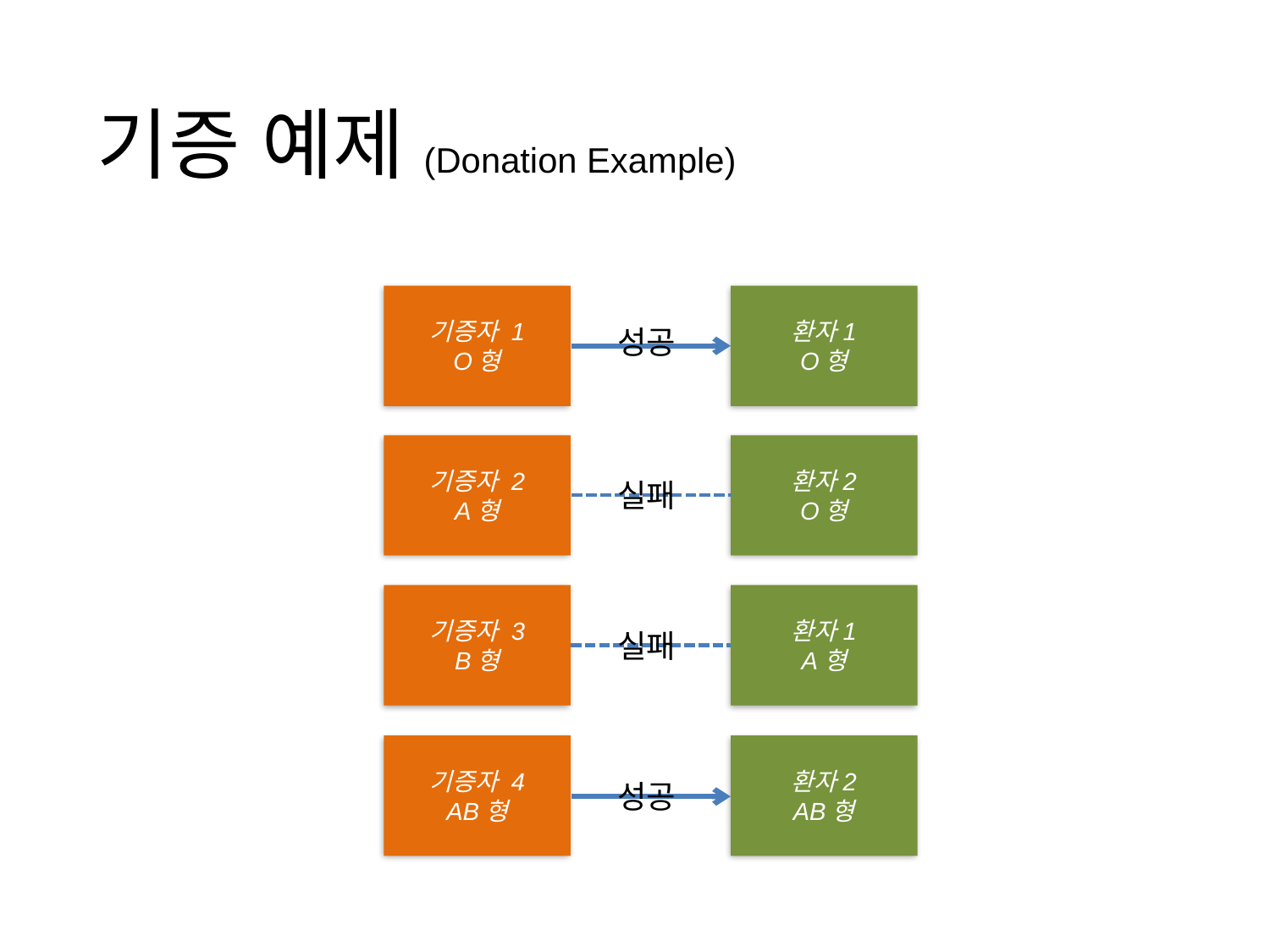

기증 예제(Donation Example)
기증자 1
O형
환자1
O형
성공
기증자 2
A형
환자2
O형
실패
기증자 3
B형
환자1
A형
실패
기증자 4
AB형
환자2
AB형
성공